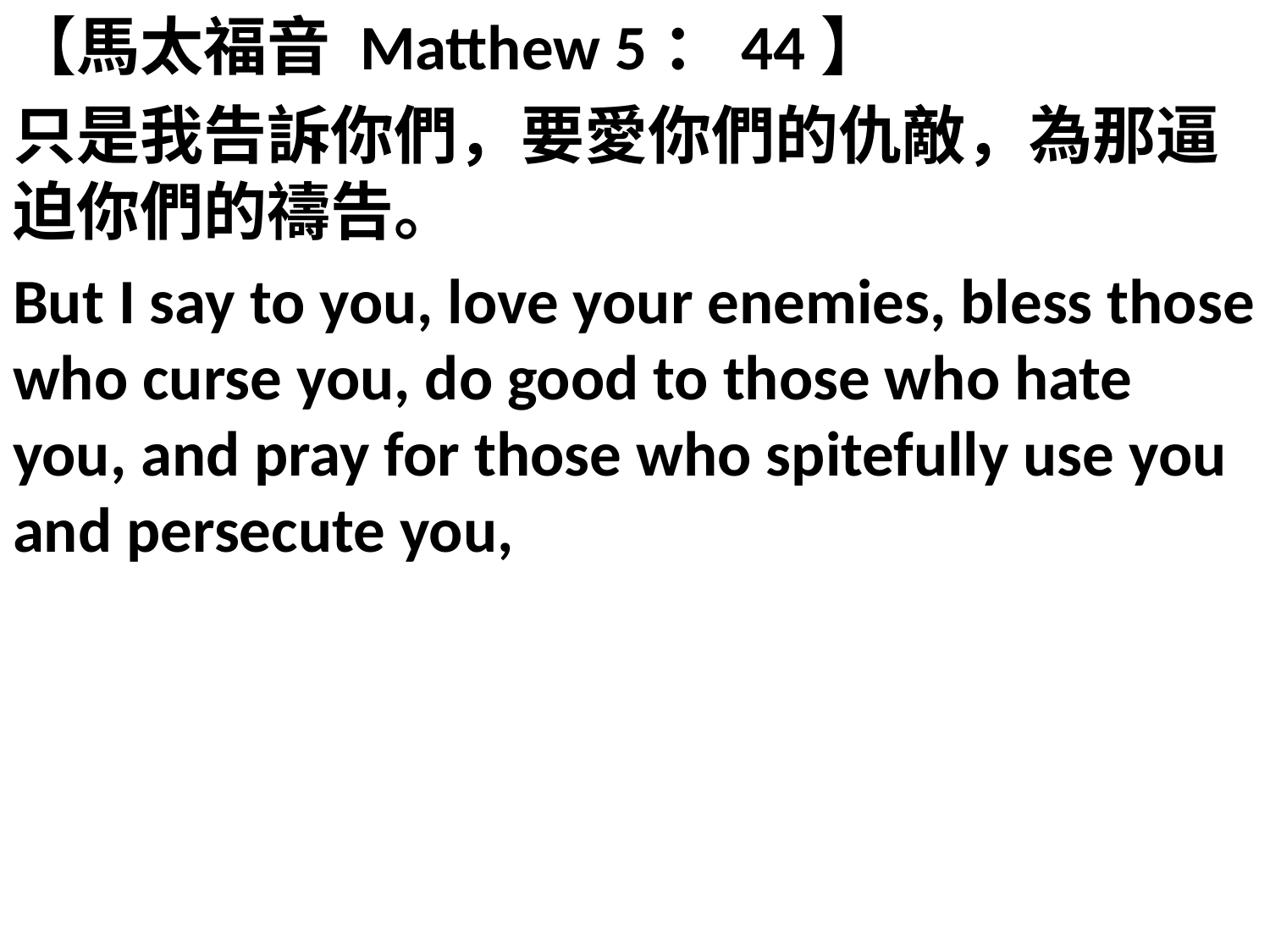

【馬太福音 Matthew 5：44】
只是我告訴你們，要愛你們的仇敵，為那逼迫你們的禱告。
But I say to you, love your enemies, bless those who curse you, do good to those who hate you, and pray for those who spitefully use you and persecute you,